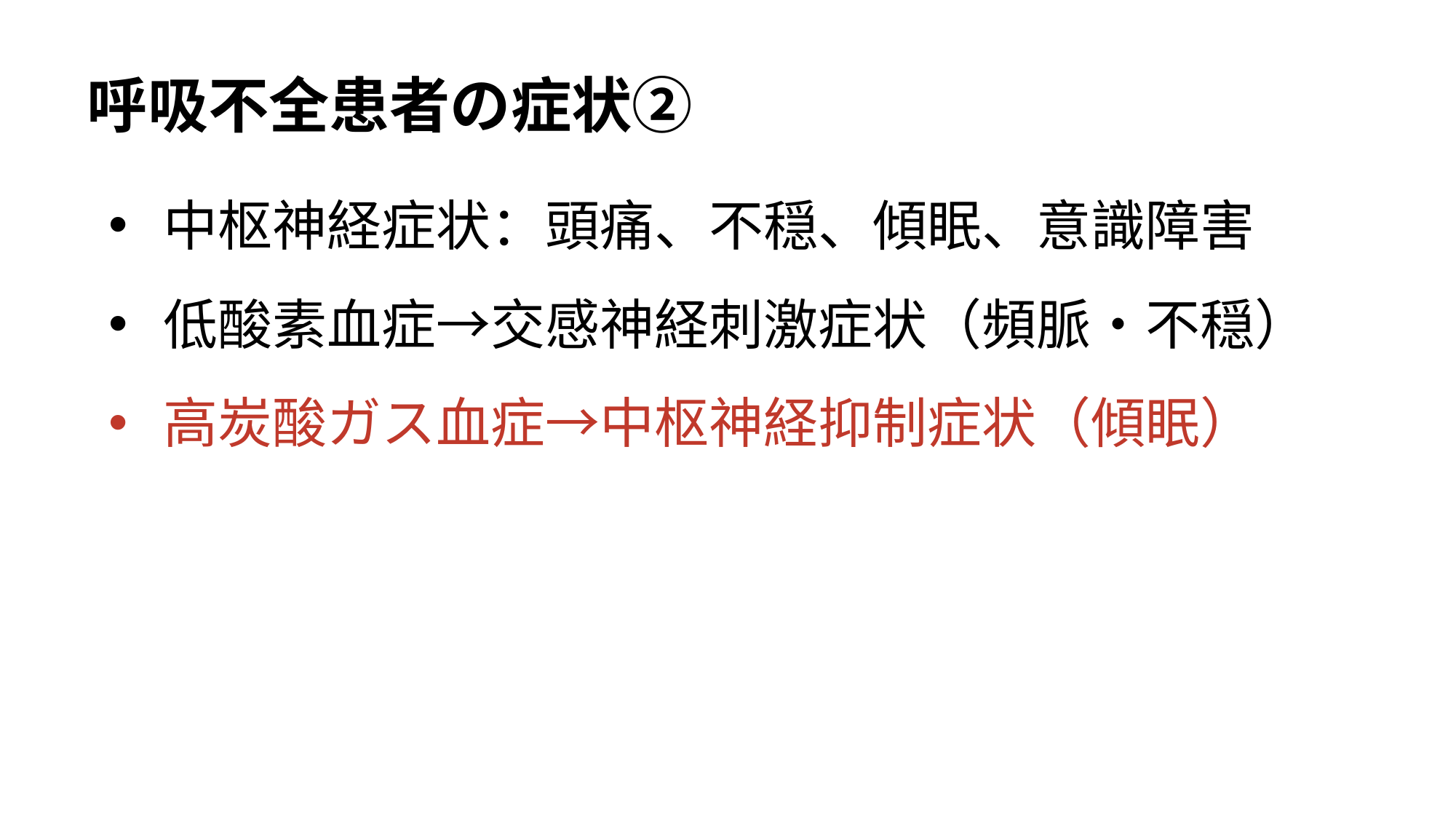

呼吸不全患者の症状②
中枢神経症状：頭痛、不穏、傾眠、意識障害
低酸素血症→交感神経刺激症状（頻脈・不穏）
高炭酸ガス血症→中枢神経抑制症状（傾眠）